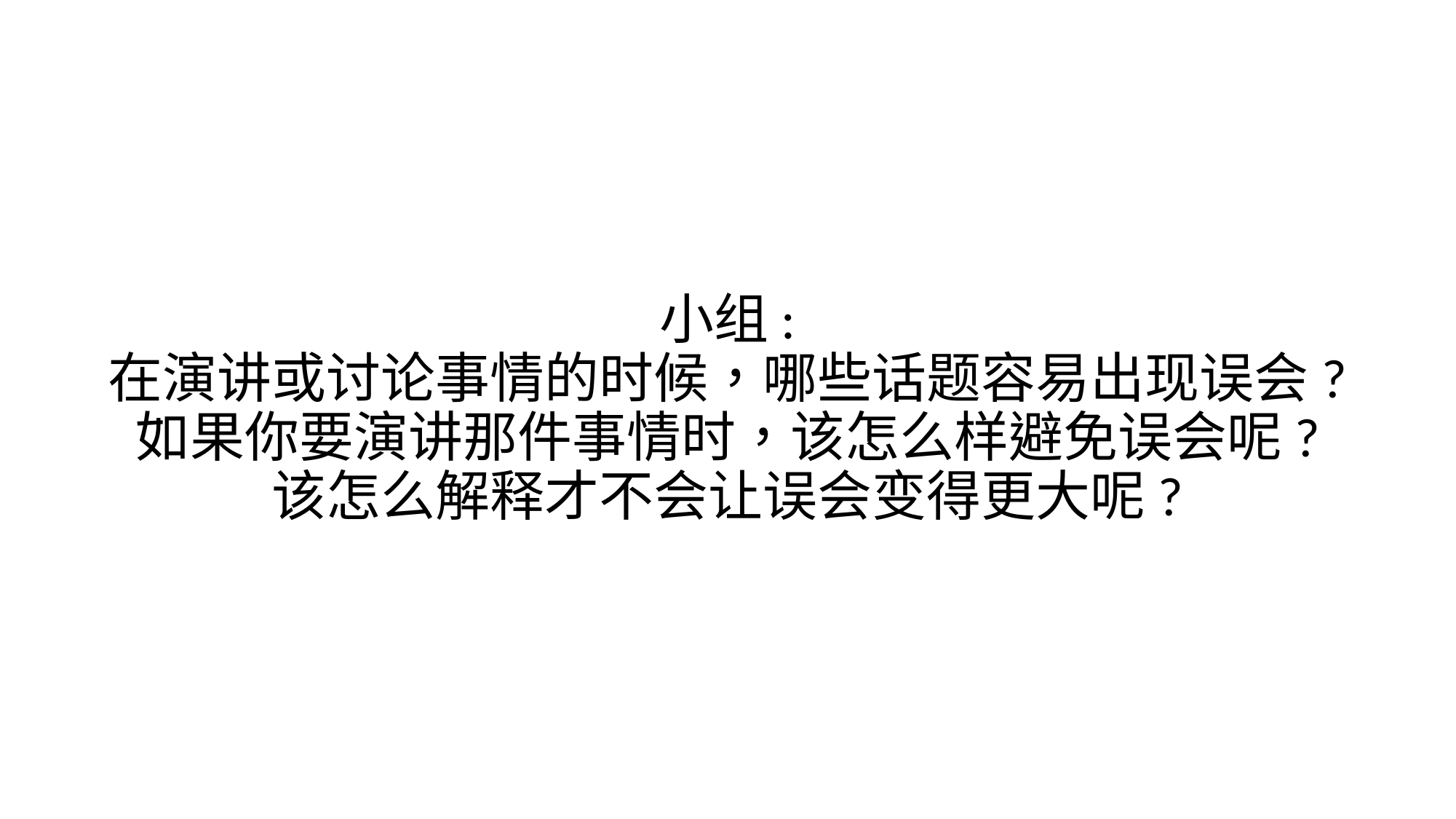

小组:
在演讲或讨论事情的时候，哪些话题容易出现误会?
如果你要演讲那件事情时，该怎么样避免误会呢?
该怎么解释才不会让误会变得更大呢?